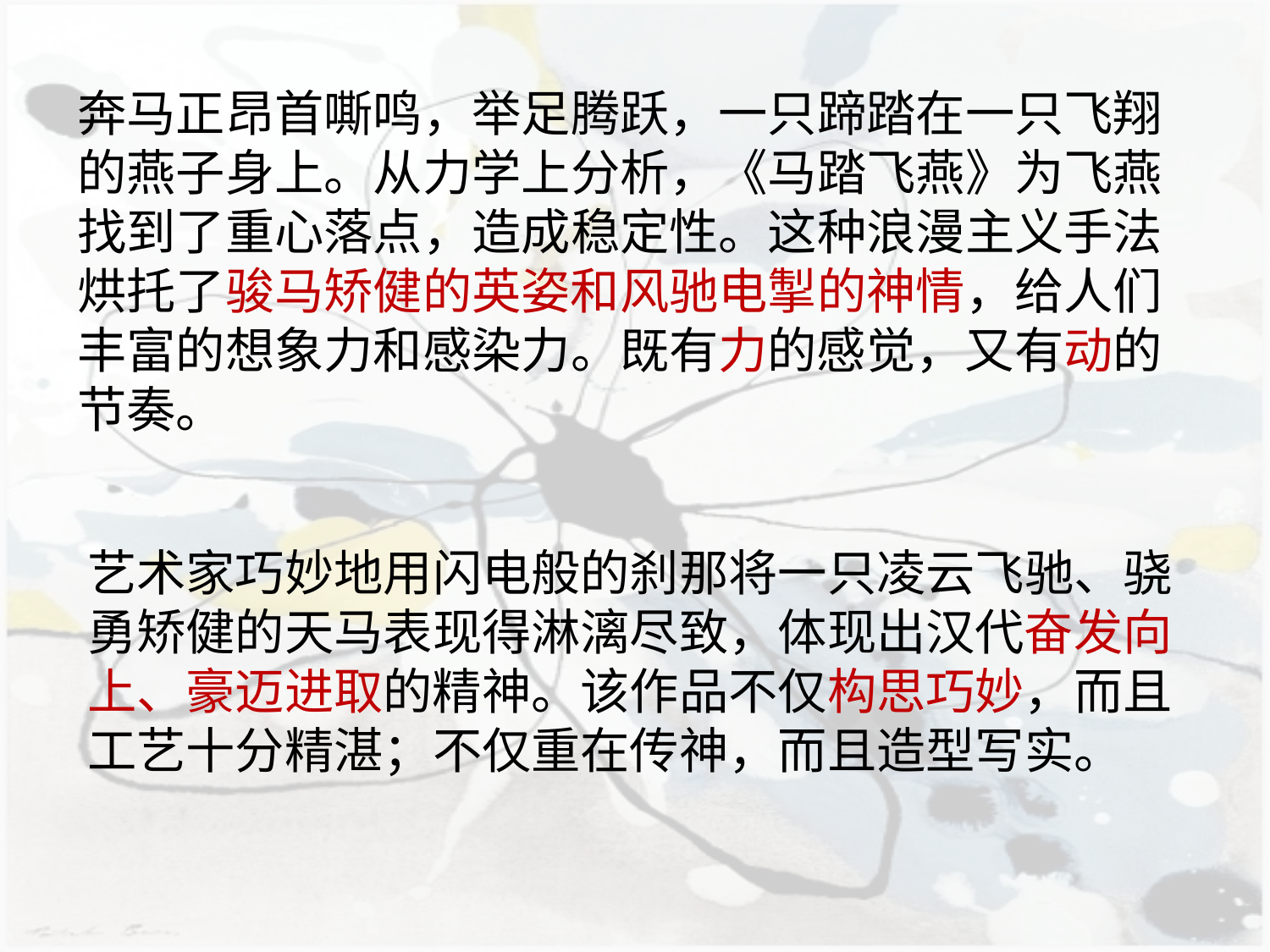

#
奔马正昂首嘶鸣，举足腾跃，一只蹄踏在一只飞翔的燕子身上。从力学上分析，《马踏飞燕》为飞燕找到了重心落点，造成稳定性。这种浪漫主义手法烘托了骏马矫健的英姿和风驰电掣的神情，给人们丰富的想象力和感染力。既有力的感觉，又有动的节奏。

艺术家巧妙地用闪电般的刹那将一只凌云飞驰、骁勇矫健的天马表现得淋漓尽致，体现出汉代奋发向上、豪迈进取的精神。该作品不仅构思巧妙，而且工艺十分精湛；不仅重在传神，而且造型写实。